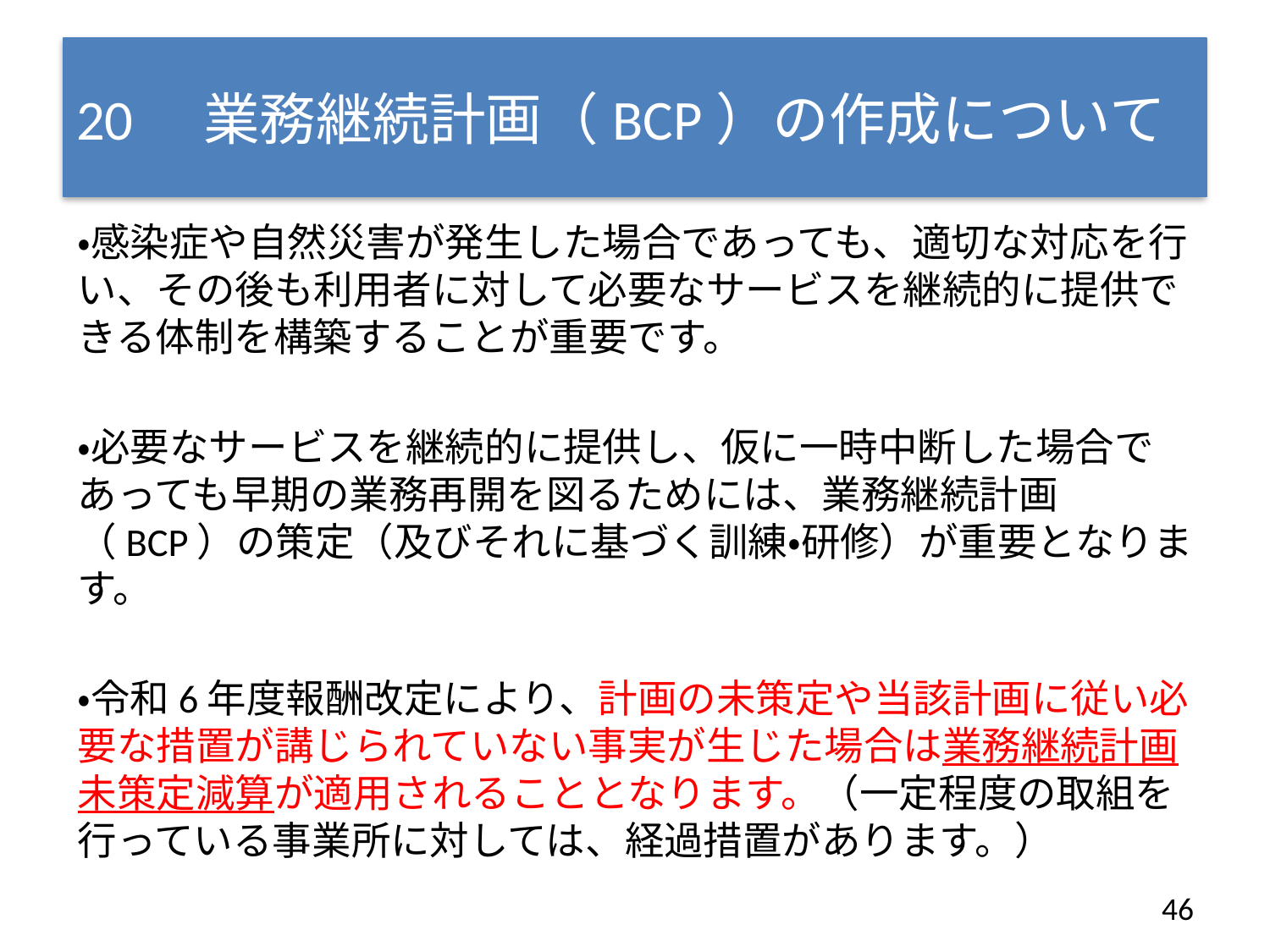

# 20　業務継続計画（BCP）の作成について
・感染症や自然災害が発生した場合であっても、適切な対応を行い、その後も利用者に対して必要なサービスを継続的に提供できる体制を構築することが重要です。

・必要なサービスを継続的に提供し、仮に一時中断した場合であっても早期の業務再開を図るためには、業務継続計画（BCP）の策定（及びそれに基づく訓練・研修）が重要となります。

・令和6年度報酬改定により、計画の未策定や当該計画に従い必要な措置が講じられていない事実が生じた場合は業務継続計画未策定減算が適用されることとなります。（一定程度の取組を行っている事業所に対しては、経過措置があります。）
46